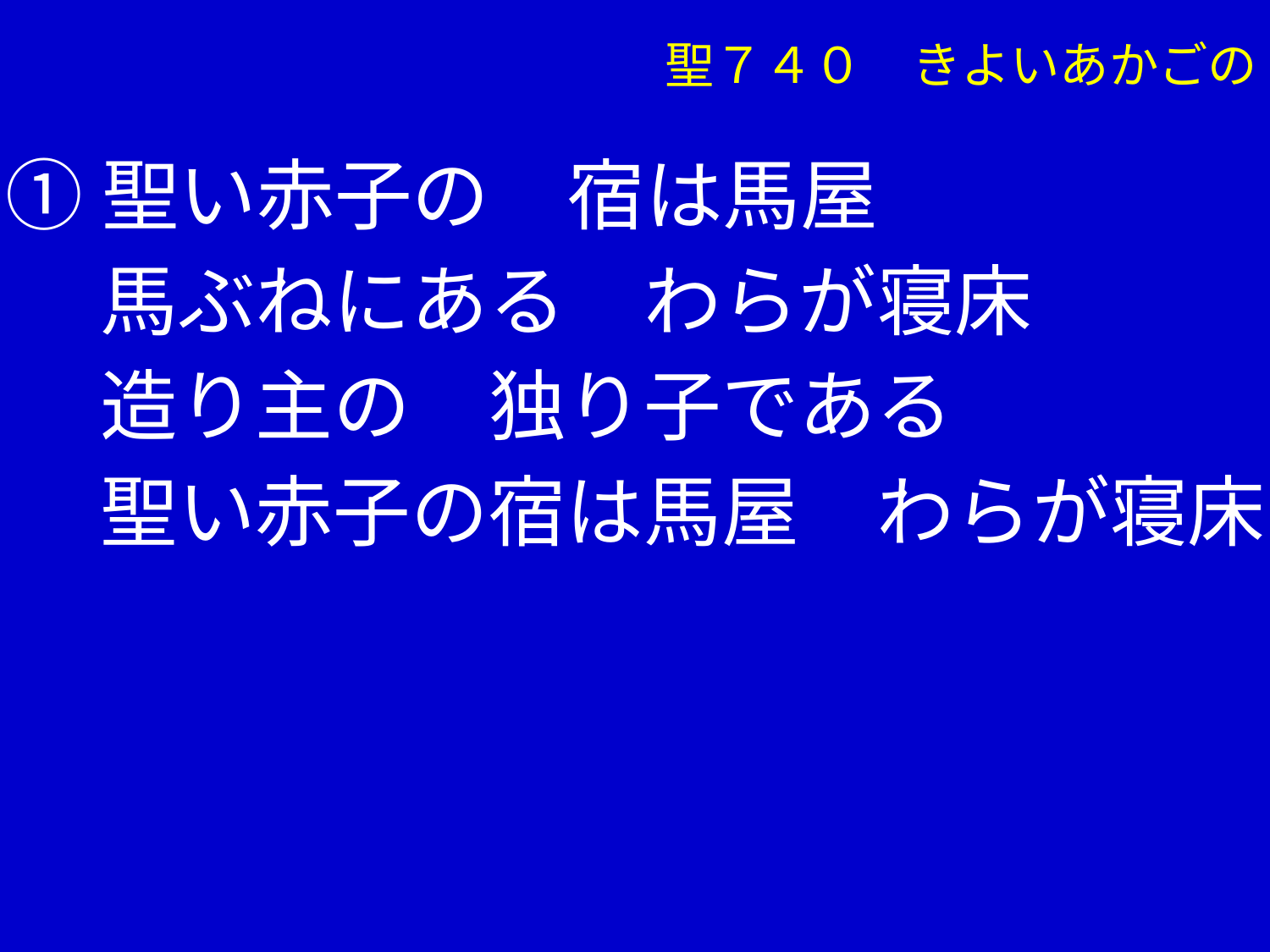

聖７４０　きよいあかごの
①聖い赤子の　宿は馬屋
　 馬ぶねにある　わらが寝床
　 造り主の　独り子である
　 聖い赤子の宿は馬屋　わらが寝床